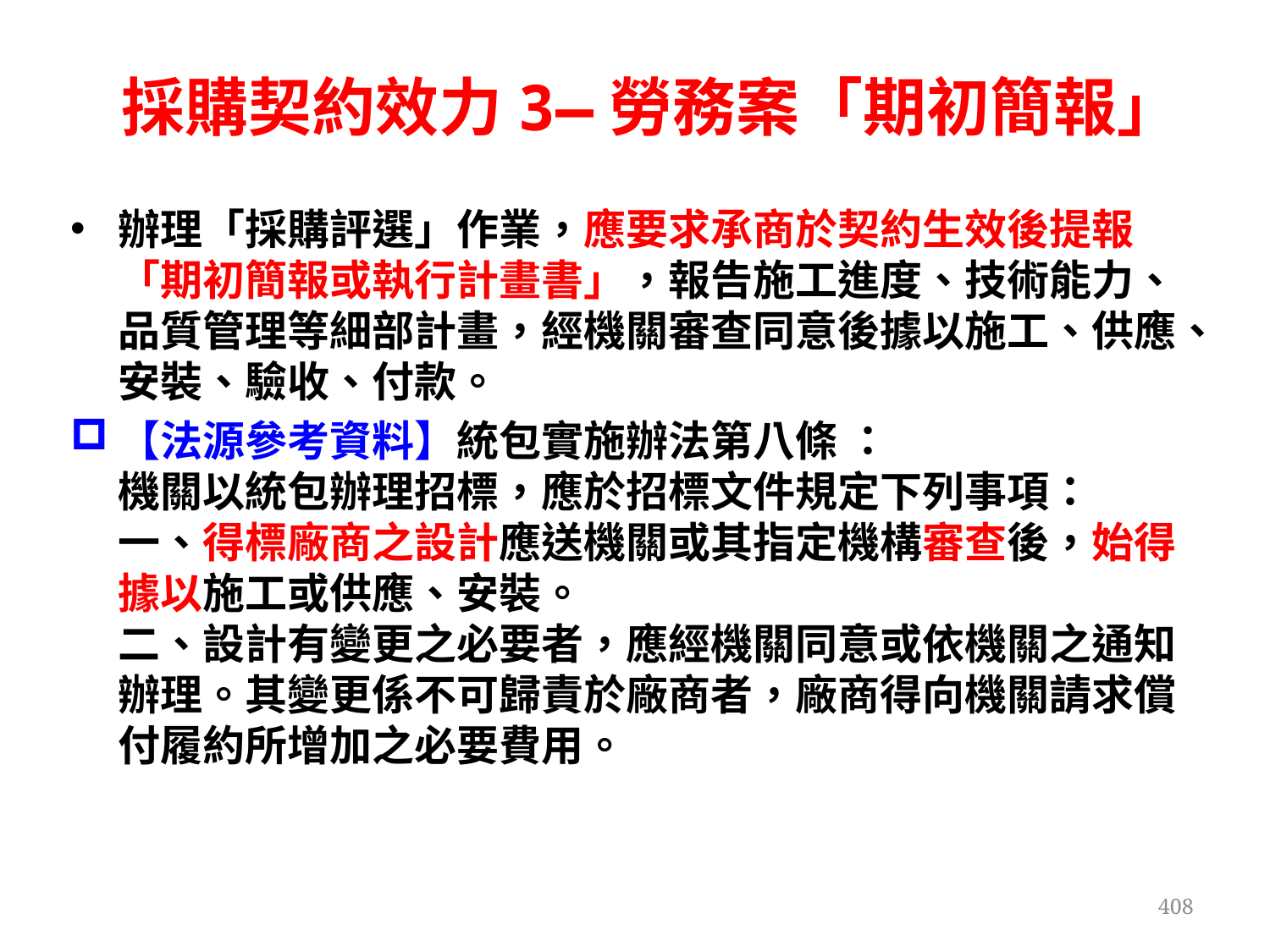

# 採購契約效力3—勞務案「期初簡報」
辦理「採購評選」作業，應要求承商於契約生效後提報「期初簡報或執行計畫書」，報告施工進度、技術能力、品質管理等細部計畫，經機關審查同意後據以施工、供應、安裝、驗收、付款。
【法源參考資料】統包實施辦法第八條 ：
機關以統包辦理招標，應於招標文件規定下列事項：
一、得標廠商之設計應送機關或其指定機構審查後，始得據以施工或供應、安裝。
二、設計有變更之必要者，應經機關同意或依機關之通知辦理。其變更係不可歸責於廠商者，廠商得向機關請求償付履約所增加之必要費用。
408